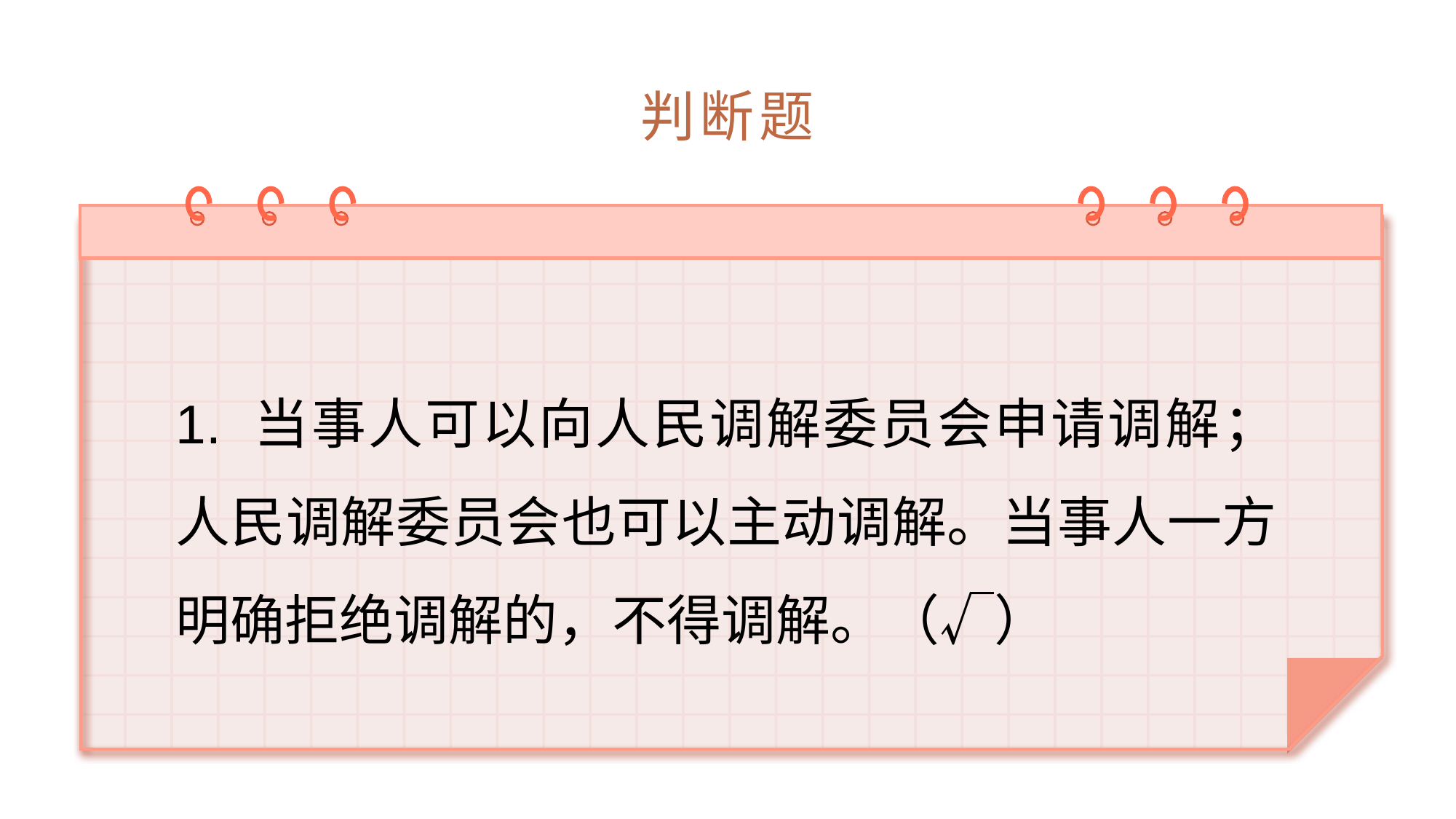

# 判断题

1. 当事人可以向人民调解委员会申请调解；人民调解委员会也可以主动调解。当事人一方明确拒绝调解的，不得调解。（√）